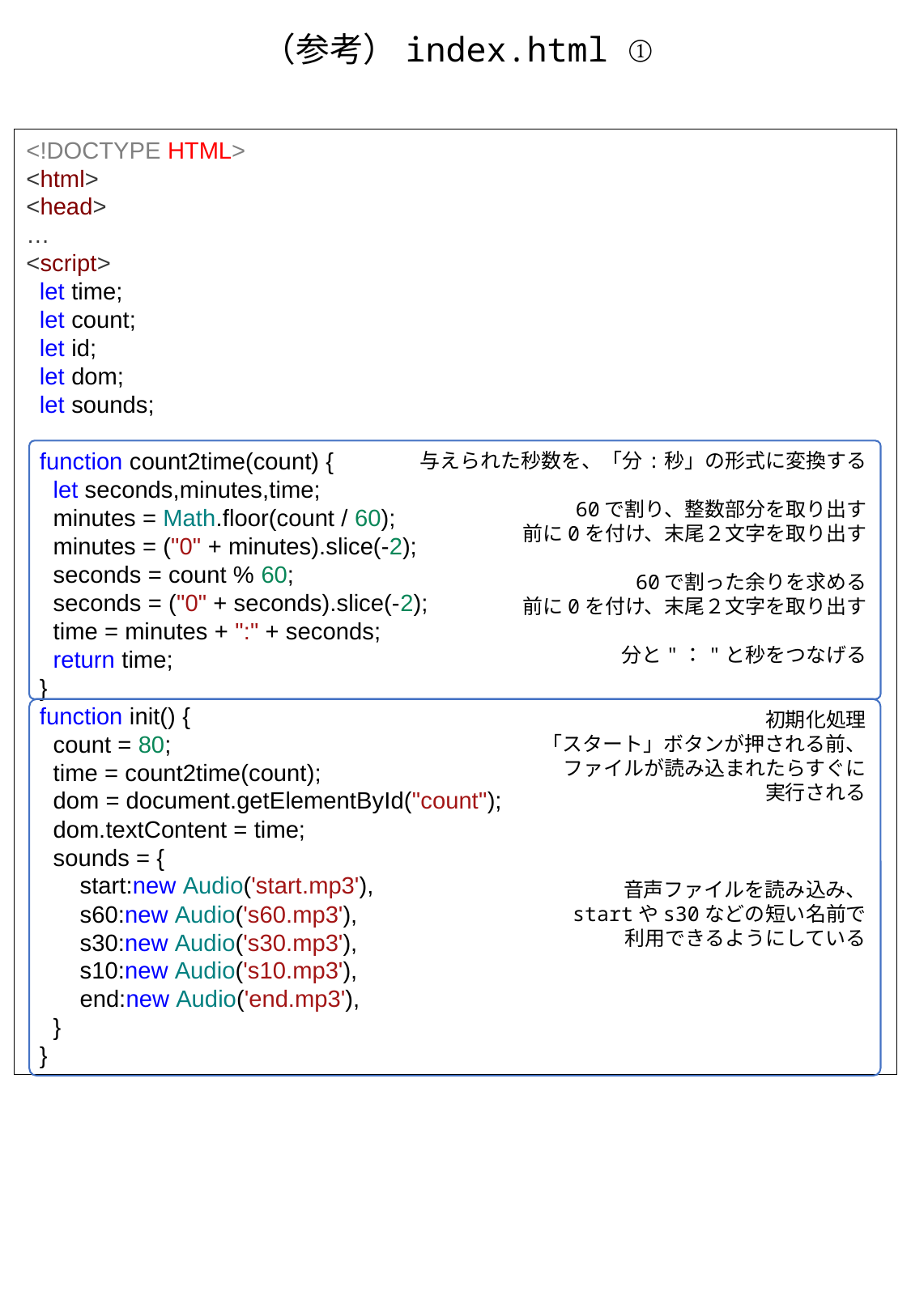

（参考）index.html ①
<!DOCTYPE HTML>
<html>
<head>
…
<script>
  let time;
  let count;
  let id;
  let dom;
  let sounds;
  function count2time(count) {
    let seconds,minutes,time;
    minutes = Math.floor(count / 60);
    minutes = ("0" + minutes).slice(-2);
    seconds = count % 60;
    seconds = ("0" + seconds).slice(-2);
    time = minutes + ":" + seconds;
    return time;
  }
  function init() {
    count = 80;
    time = count2time(count);
    dom = document.getElementById("count");
    dom.textContent = time;
    sounds = {
        start:new Audio('start.mp3'),
        s60:new Audio('s60.mp3'),
        s30:new Audio('s30.mp3'),
        s10:new Audio('s10.mp3'),
        end:new Audio('end.mp3'),
    }
  }
与えられた秒数を、「分:秒」の形式に変換する

60で割り、整数部分を取り出す
前に0を付け、末尾２文字を取り出す

60で割った余りを求める
前に0を付け、末尾２文字を取り出す

分と"："と秒をつなげる
初期化処理
「スタート」ボタンが押される前、
ファイルが読み込まれたらすぐに
実行される

音声ファイルを読み込み、
startやs30などの短い名前で
利用できるようにしている
print()で値を出力する箇所